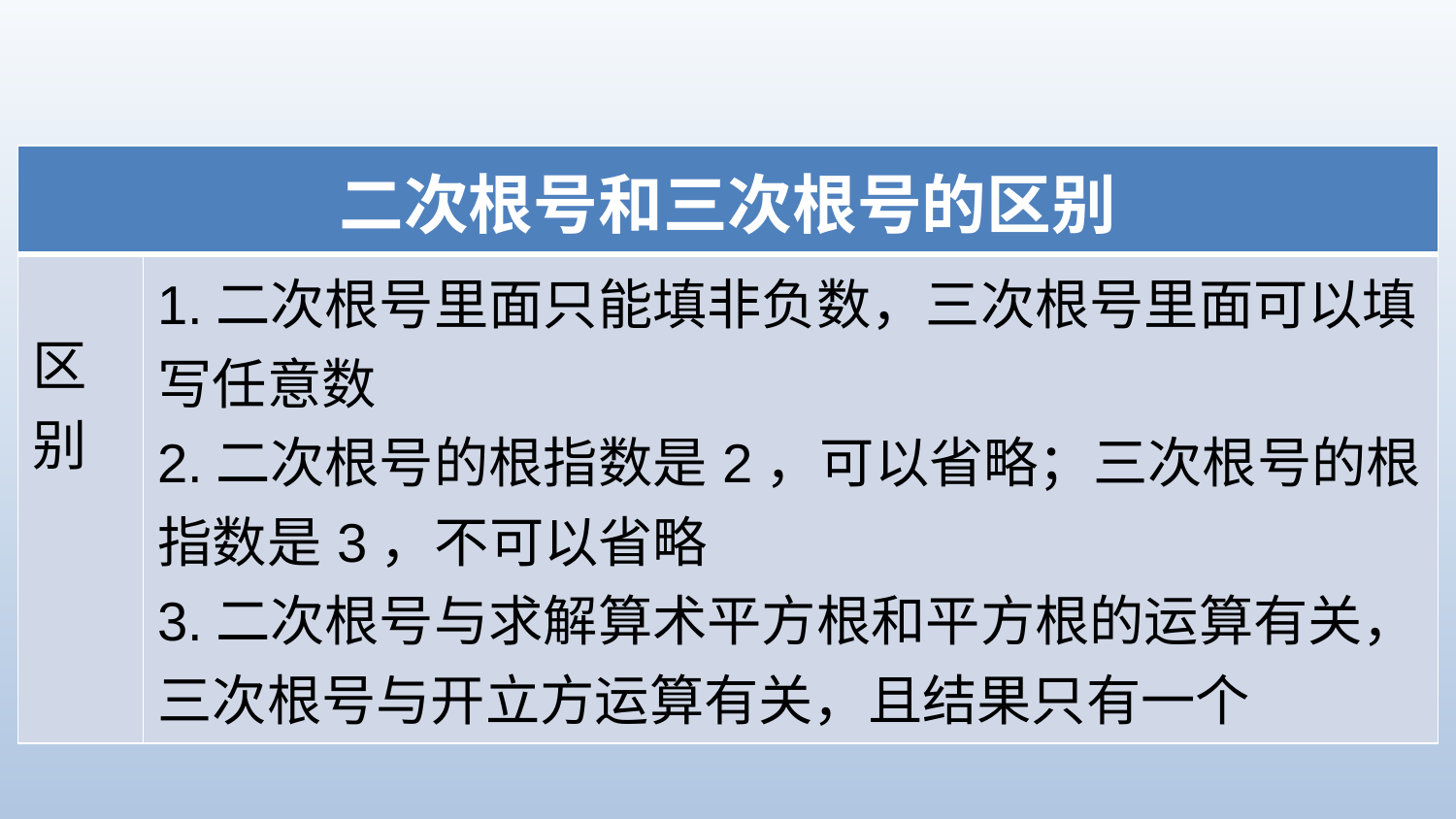

| 二次根号和三次根号的区别 |  |
| --- | --- |
| 区别 | 1.二次根号里面只能填非负数，三次根号里面可以填写任意数 2.二次根号的根指数是2，可以省略；三次根号的根指数是3，不可以省略 3.二次根号与求解算术平方根和平方根的运算有关，三次根号与开立方运算有关，且结果只有一个 |